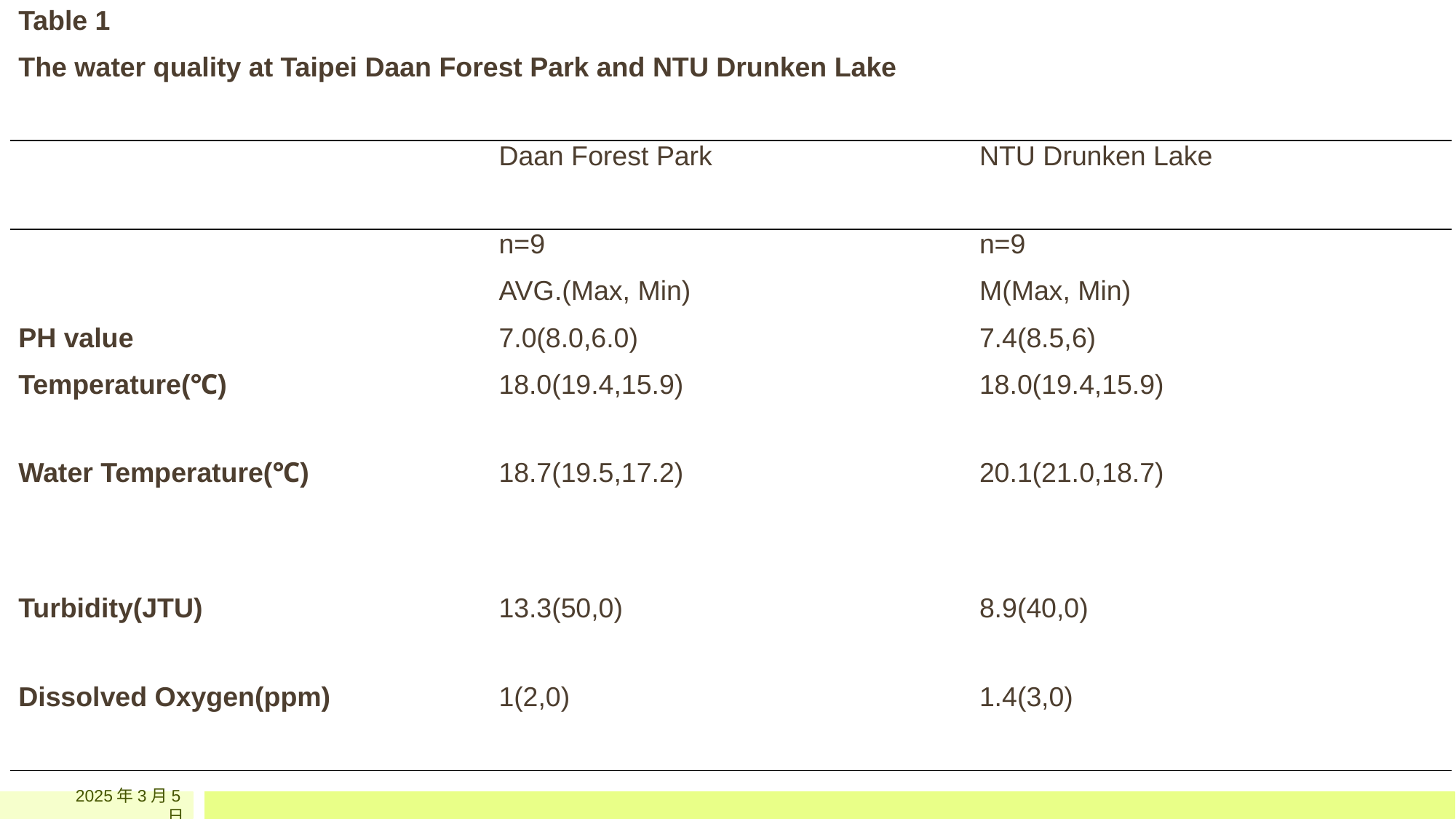

| Table 1 |  |  |
| --- | --- | --- |
| The water quality at Taipei Daan Forest Park and NTU Drunken Lake |  |  |
|  | Daan Forest Park | NTU Drunken Lake |
|  | n=9 | n=9 |
|  | AVG.(Max, Min) | M(Max, Min) |
| PH value | 7.0(8.0,6.0) | 7.4(8.5,6) |
| Temperature(℃) | 18.0(19.4,15.9) | 18.0(19.4,15.9) |
| Water Temperature(℃) | 18.7(19.5,17.2) | 20.1(21.0,18.7) |
| Turbidity(JTU) | 13.3(50,0) | 8.9(40,0) |
| Dissolved Oxygen(ppm) | 1(2,0) | 1.4(3,0) |
|  |  |  |
2025年3月5日